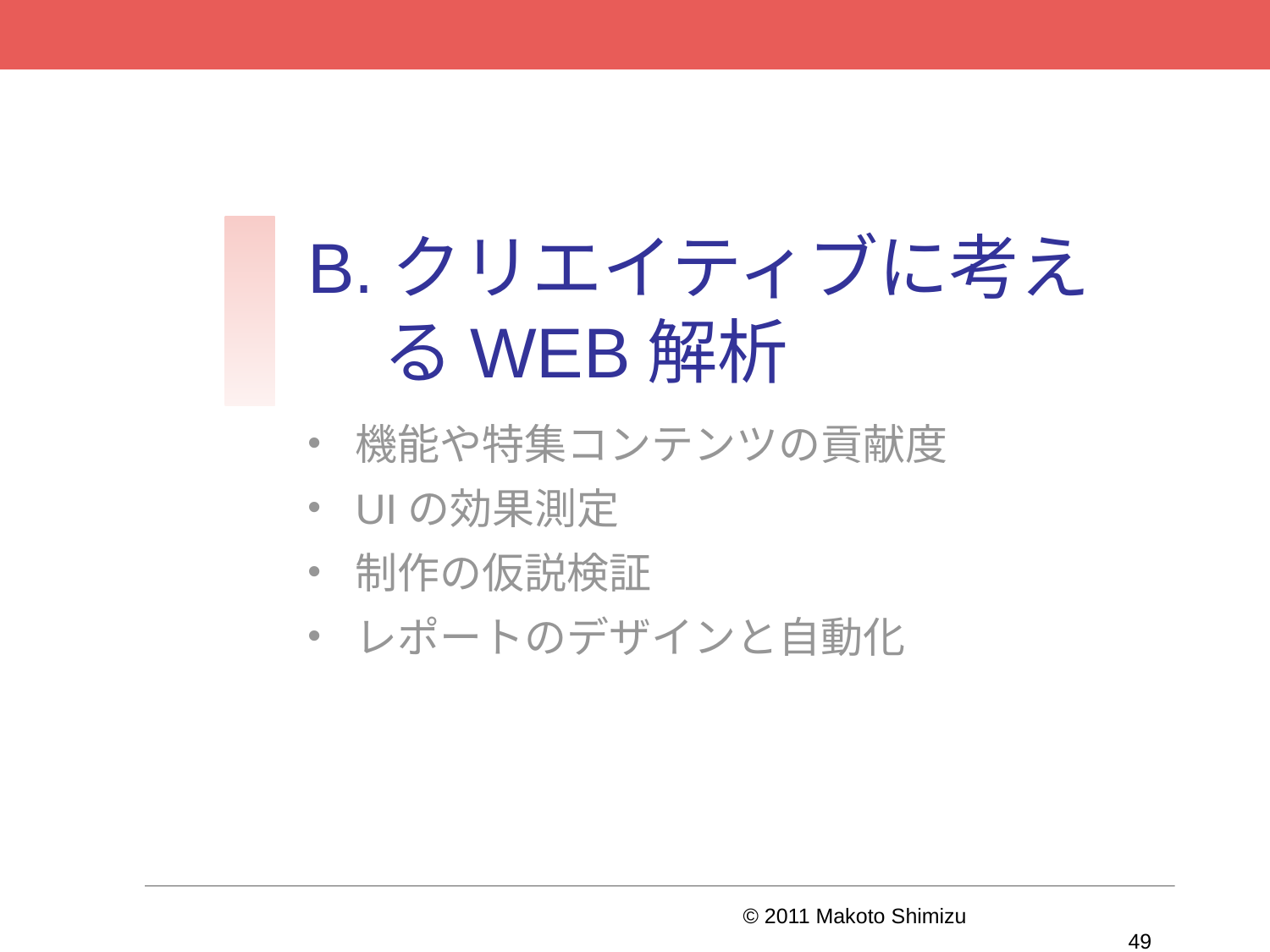

# B.クリエイティブに考えるWeb解析
機能や特集コンテンツの貢献度
UIの効果測定
制作の仮説検証
レポートのデザインと自動化
© 2011 Makoto Shimizu	49